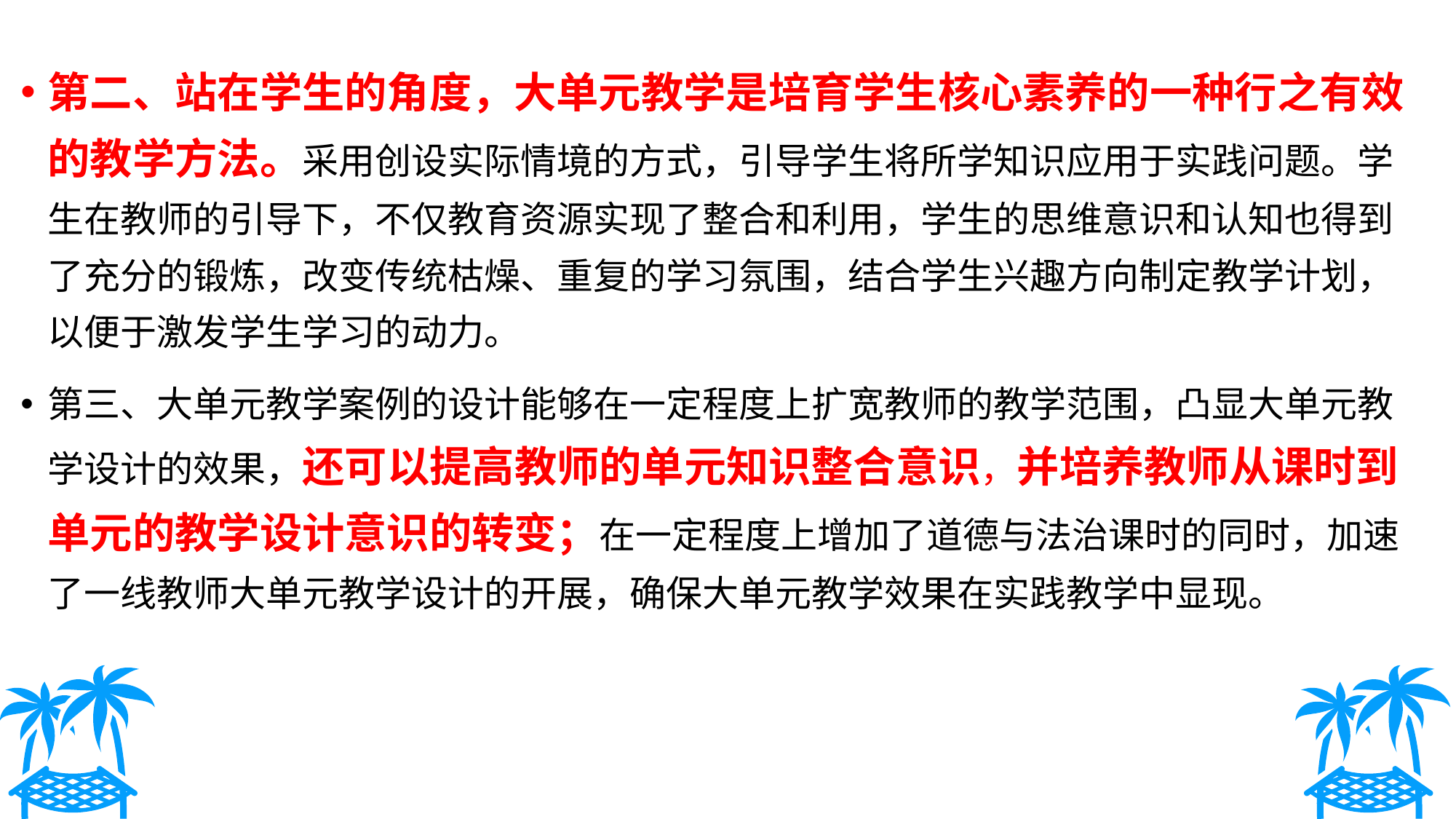

第二、站在学生的角度，大单元教学是培育学生核心素养的一种行之有效的教学方法。采用创设实际情境的方式，引导学生将所学知识应用于实践问题。学生在教师的引导下，不仅教育资源实现了整合和利用，学生的思维意识和认知也得到了充分的锻炼，改变传统枯燥、重复的学习氛围，结合学生兴趣方向制定教学计划，以便于激发学生学习的动力。
第三、大单元教学案例的设计能够在一定程度上扩宽教师的教学范围，凸显大单元教学设计的效果，还可以提高教师的单元知识整合意识，并培养教师从课时到单元的教学设计意识的转变；在一定程度上增加了道德与法治课时的同时，加速了一线教师大单元教学设计的开展，确保大单元教学效果在实践教学中显现。